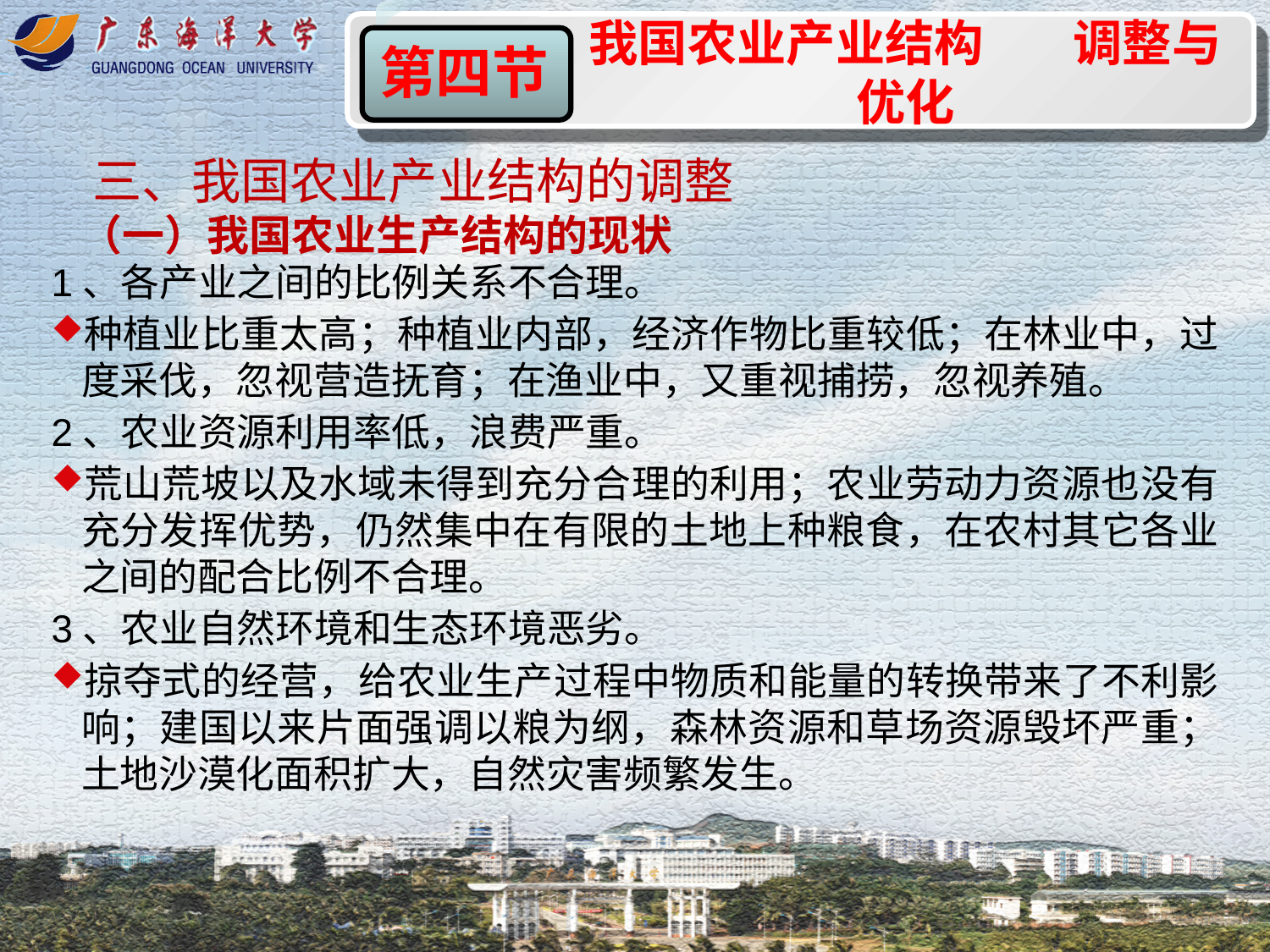

我国农业产业结构        调整与优化

第四节
三、我国农业产业结构的调整
（一）我国农业生产结构的现状
1、各产业之间的比例关系不合理。
种植业比重太高；种植业内部，经济作物比重较低；在林业中，过度采伐，忽视营造抚育；在渔业中，又重视捕捞，忽视养殖。
2、农业资源利用率低，浪费严重。
荒山荒坡以及水域未得到充分合理的利用；农业劳动力资源也没有充分发挥优势，仍然集中在有限的土地上种粮食，在农村其它各业之间的配合比例不合理。
3、农业自然环境和生态环境恶劣。
掠夺式的经营，给农业生产过程中物质和能量的转换带来了不利影响；建国以来片面强调以粮为纲，森林资源和草场资源毁坏严重；土地沙漠化面积扩大，自然灾害频繁发生。